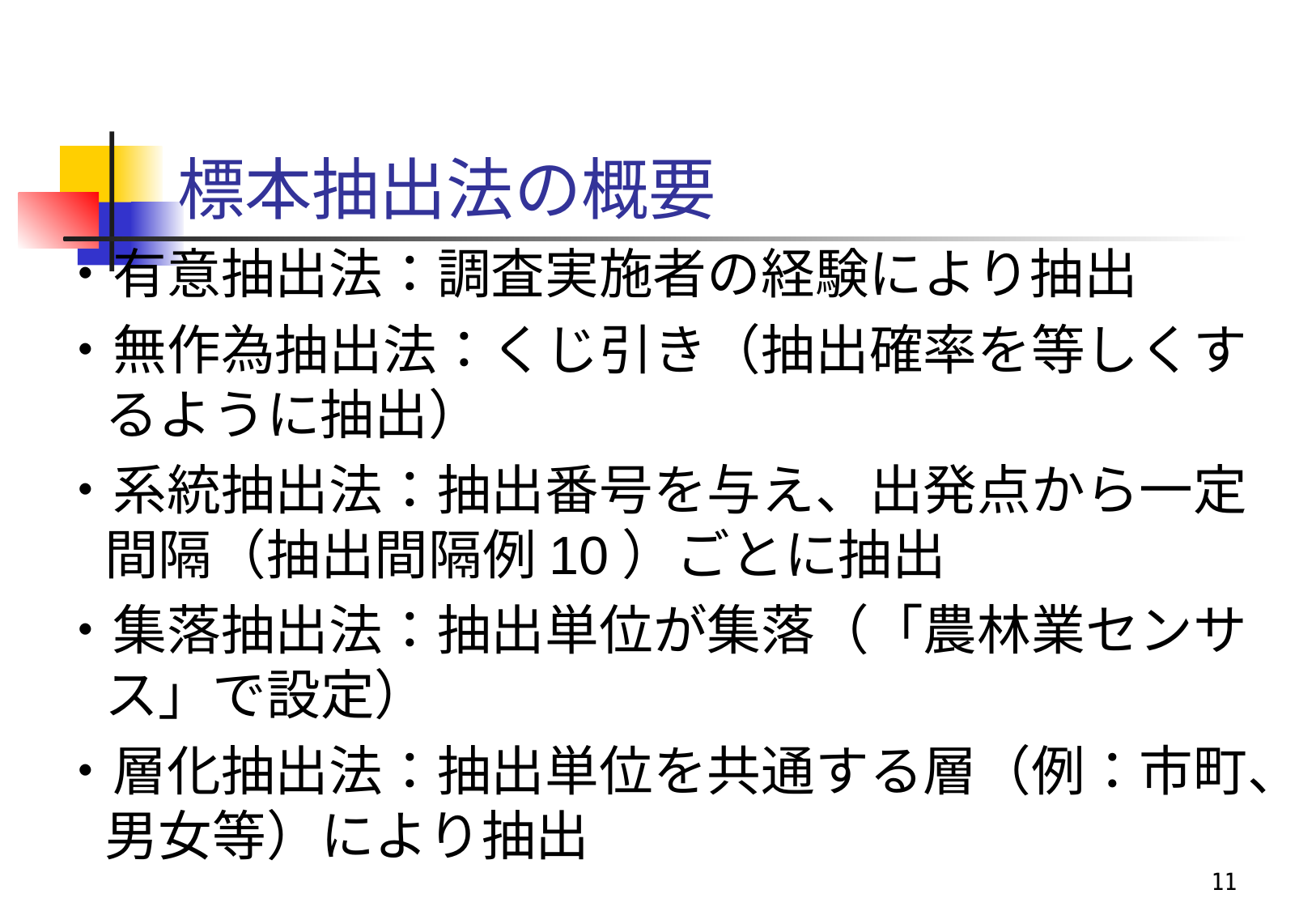

# 標本抽出法の概要
・有意抽出法：調査実施者の経験により抽出
・無作為抽出法：くじ引き（抽出確率を等しくするように抽出）
・系統抽出法：抽出番号を与え、出発点から一定間隔（抽出間隔例10）ごとに抽出
・集落抽出法：抽出単位が集落（「農林業センサス」で設定）
・層化抽出法：抽出単位を共通する層（例：市町、男女等）により抽出
11